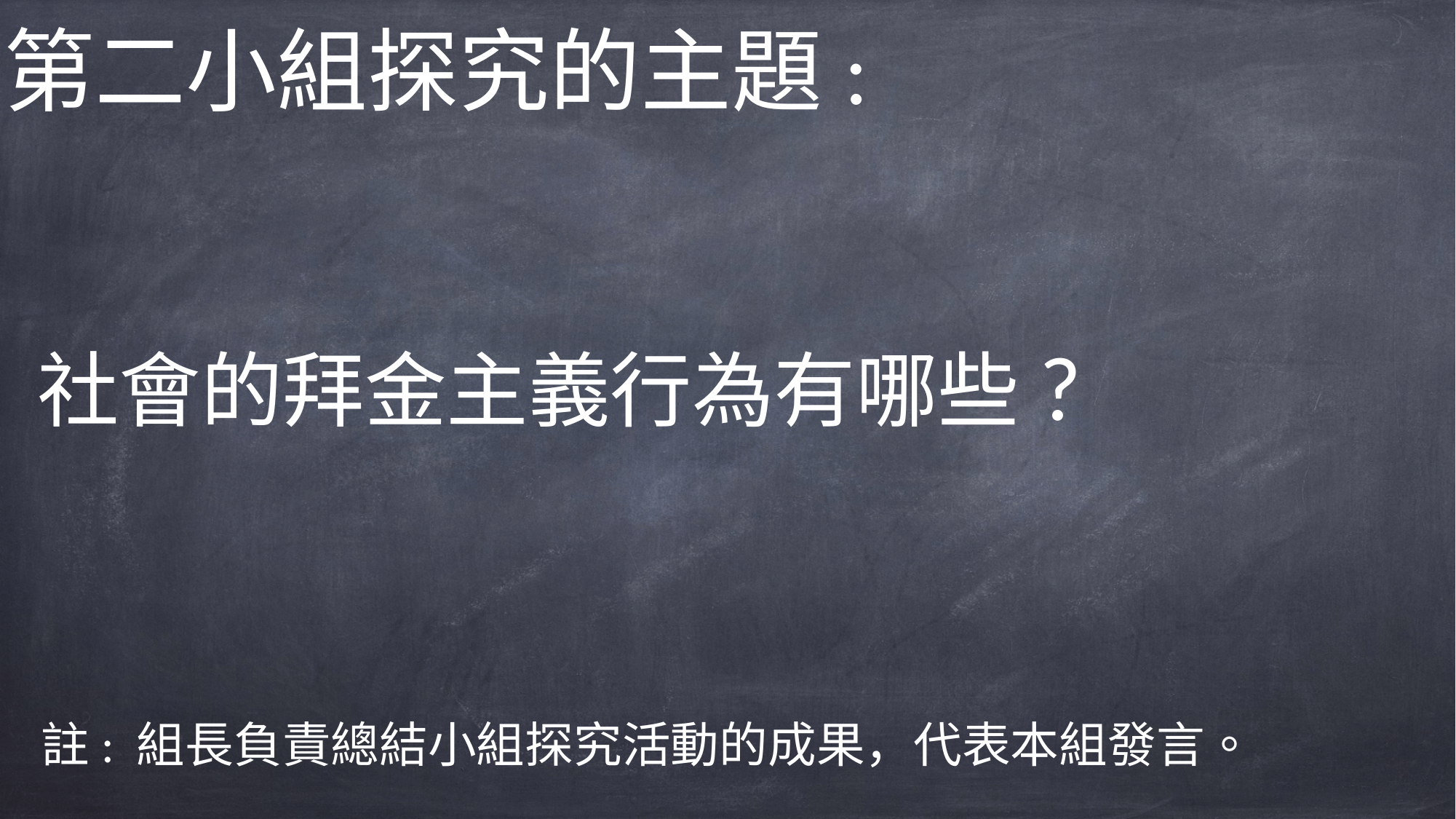

第二小組探究的主題:
社會的拜金主義行為有哪些?
註: 組長負責總結小組探究活動的成果，代表本組發言。